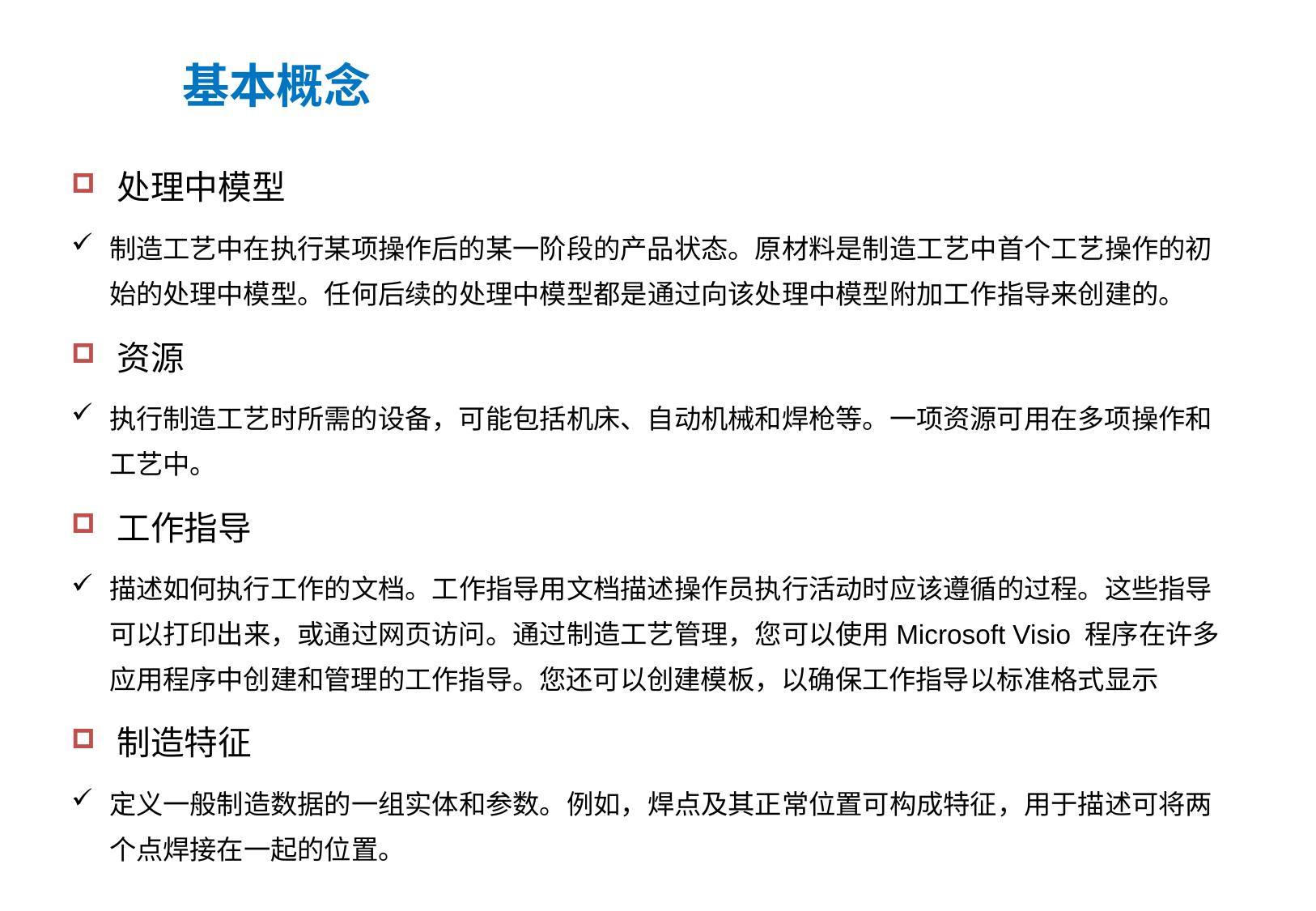

# 基本概念
处理中模型
制造工艺中在执行某项操作后的某一阶段的产品状态。原材料是制造工艺中首个工艺操作的初始的处理中模型。任何后续的处理中模型都是通过向该处理中模型附加工作指导来创建的。
资源
执行制造工艺时所需的设备，可能包括机床、自动机械和焊枪等。一项资源可用在多项操作和工艺中。
工作指导
描述如何执行工作的文档。工作指导用文档描述操作员执行活动时应该遵循的过程。这些指导可以打印出来，或通过网页访问。通过制造工艺管理，您可以使用Microsoft Visio 程序在许多应用程序中创建和管理的工作指导。您还可以创建模板，以确保工作指导以标准格式显示
制造特征
定义一般制造数据的一组实体和参数。例如，焊点及其正常位置可构成特征，用于描述可将两个点焊接在一起的位置。